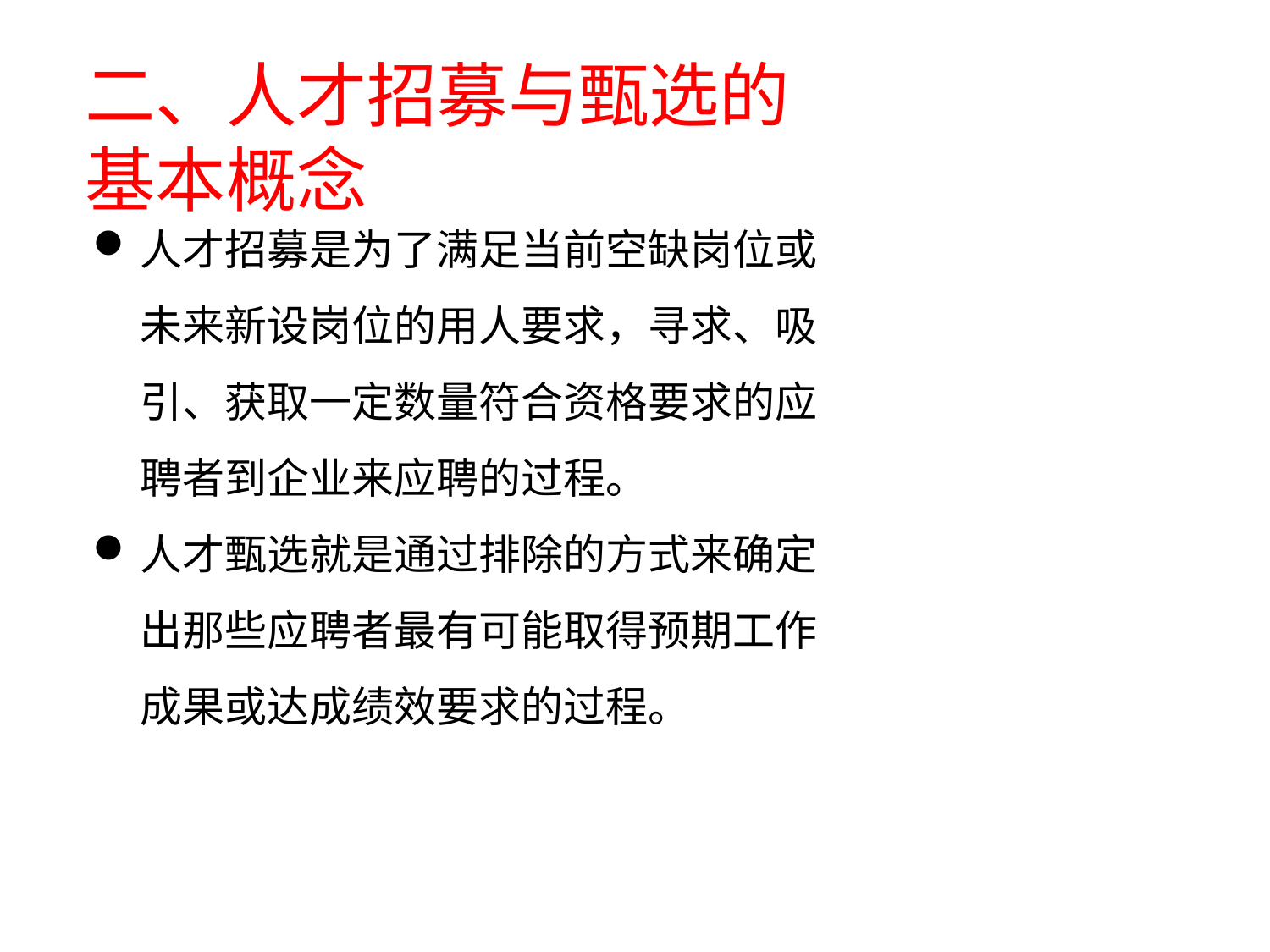

# 二、人才招募与甄选的基本概念
人才招募是为了满足当前空缺岗位或未来新设岗位的用人要求，寻求、吸引、获取一定数量符合资格要求的应聘者到企业来应聘的过程。
人才甄选就是通过排除的方式来确定出那些应聘者最有可能取得预期工作成果或达成绩效要求的过程。